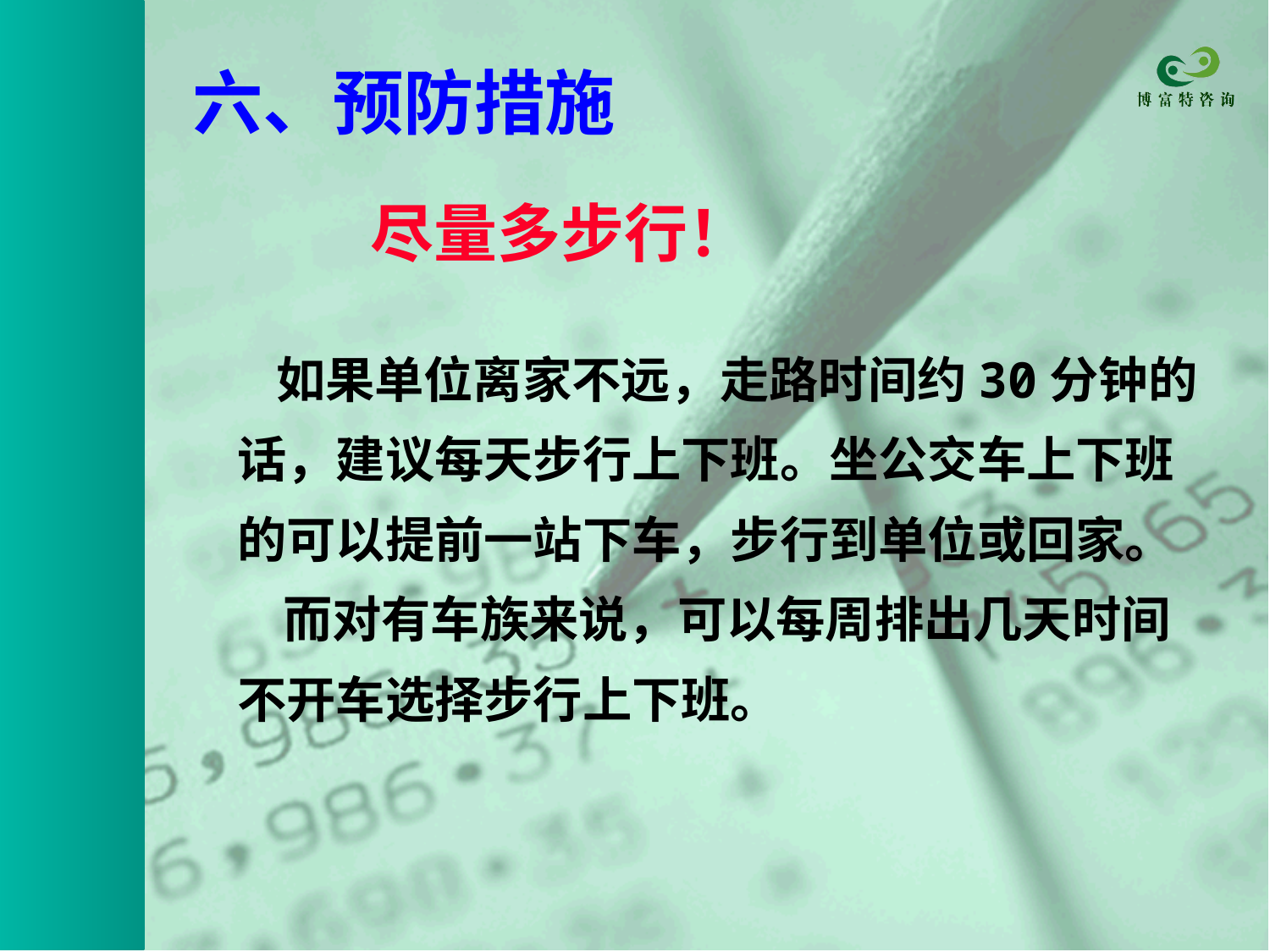

# 六、预防措施
          尽量多步行！

   如果单位离家不远，走路时间约30分钟的话，建议每天步行上下班。坐公交车上下班的可以提前一站下车，步行到单位或回家。
   而对有车族来说，可以每周排出几天时间不开车选择步行上下班。